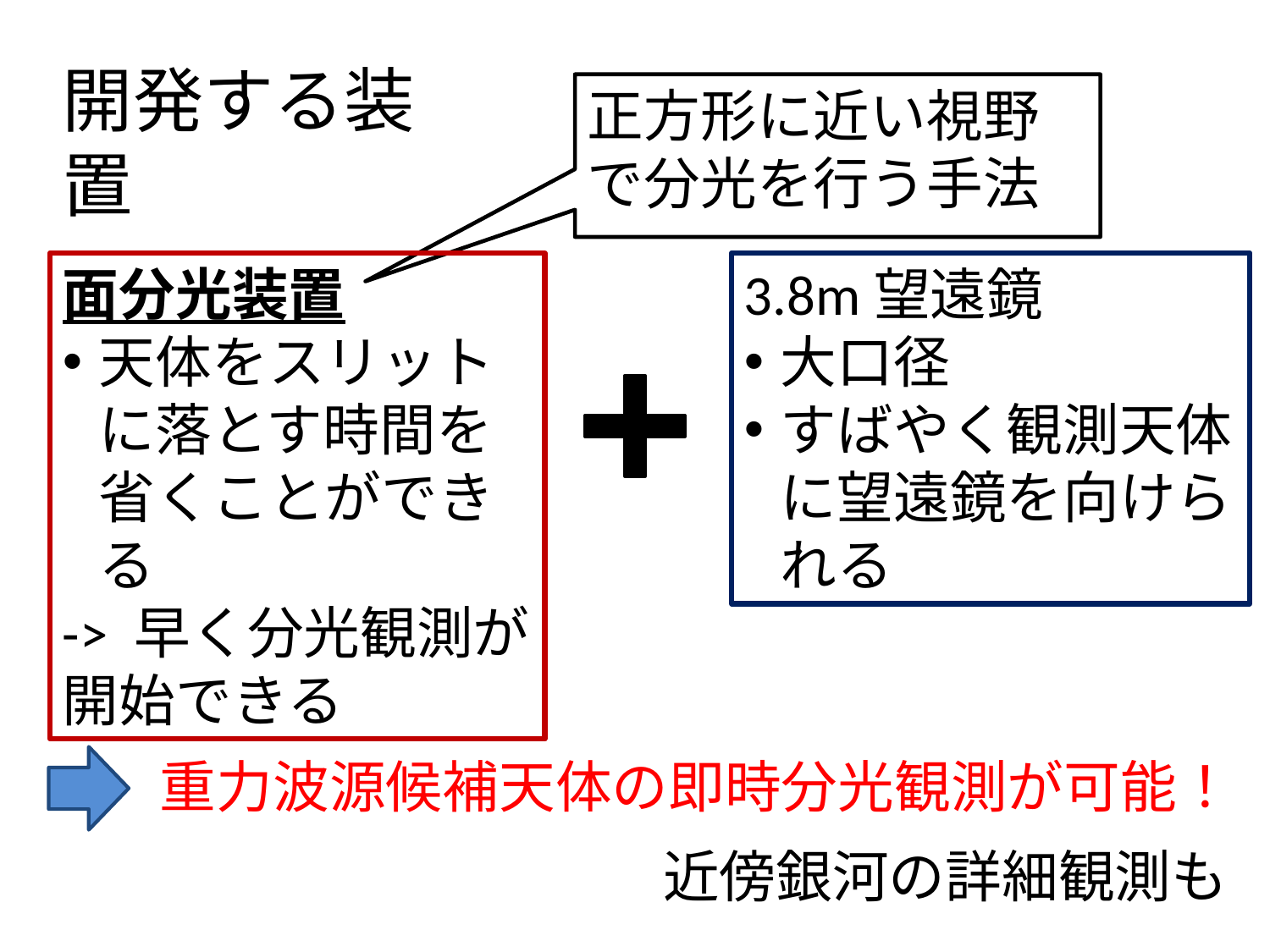

開発する装置

正方形に近い視野で分光を行う手法
面分光装置
天体をスリットに落とす時間を省くことができる
-> 早く分光観測が開始できる
3.8m望遠鏡
大口径
すばやく観測天体に望遠鏡を向けられる

重力波源候補天体の即時分光観測が可能！

近傍銀河の詳細観測も